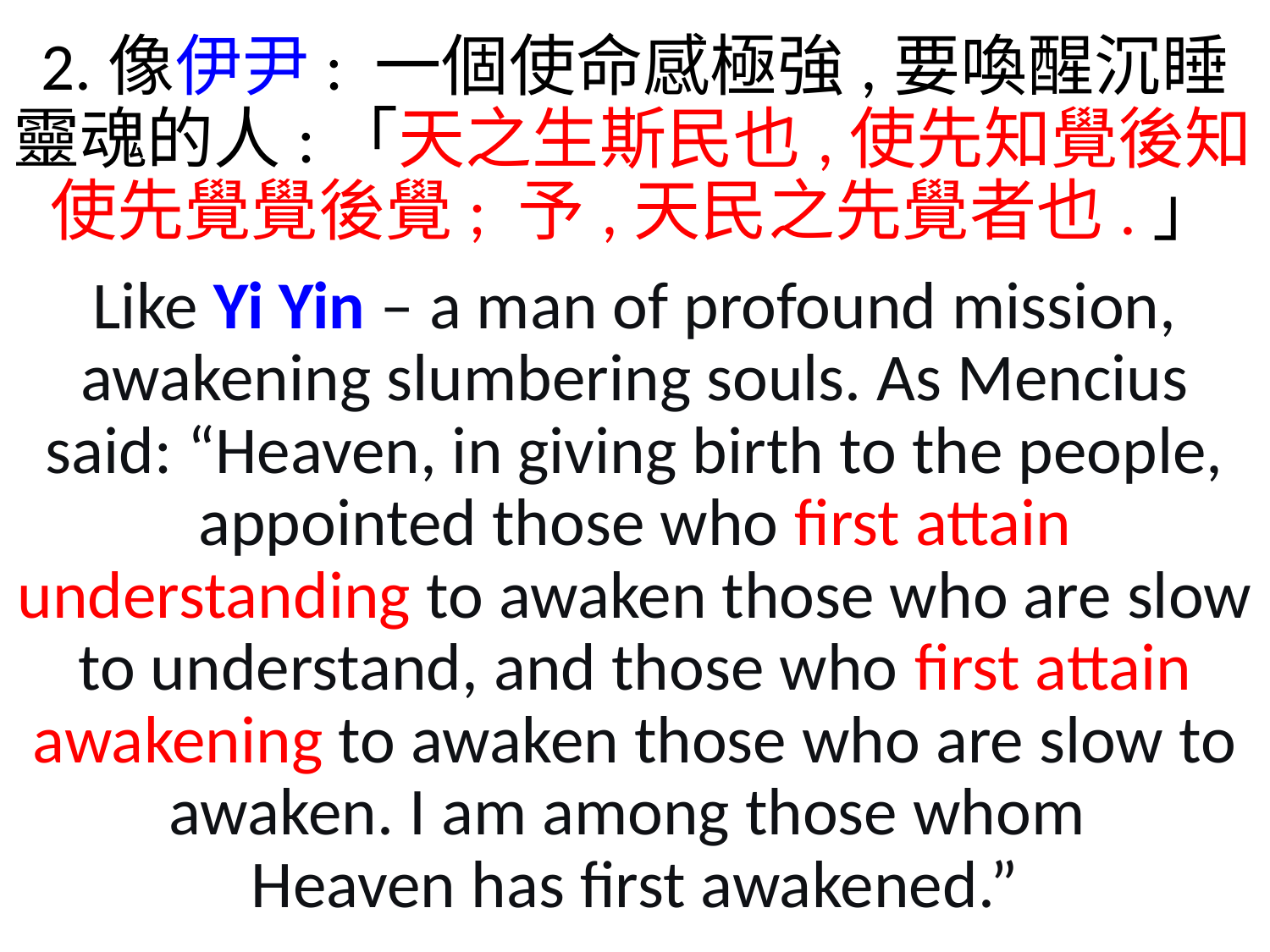

2.像伊尹: 一個使命感極強,要喚醒沉睡靈魂的人:「天之生斯民也,使先知覺後知,使先覺覺後覺; 予,天民之先覺者也.」
Like Yi Yin – a man of profound mission, awakening slumbering souls. As Mencius said: “Heaven, in giving birth to the people, appointed those who first attain understanding to awaken those who are slow to understand, and those who first attain awakening to awaken those who are slow to awaken. I am among those whom
Heaven has first awakened.”